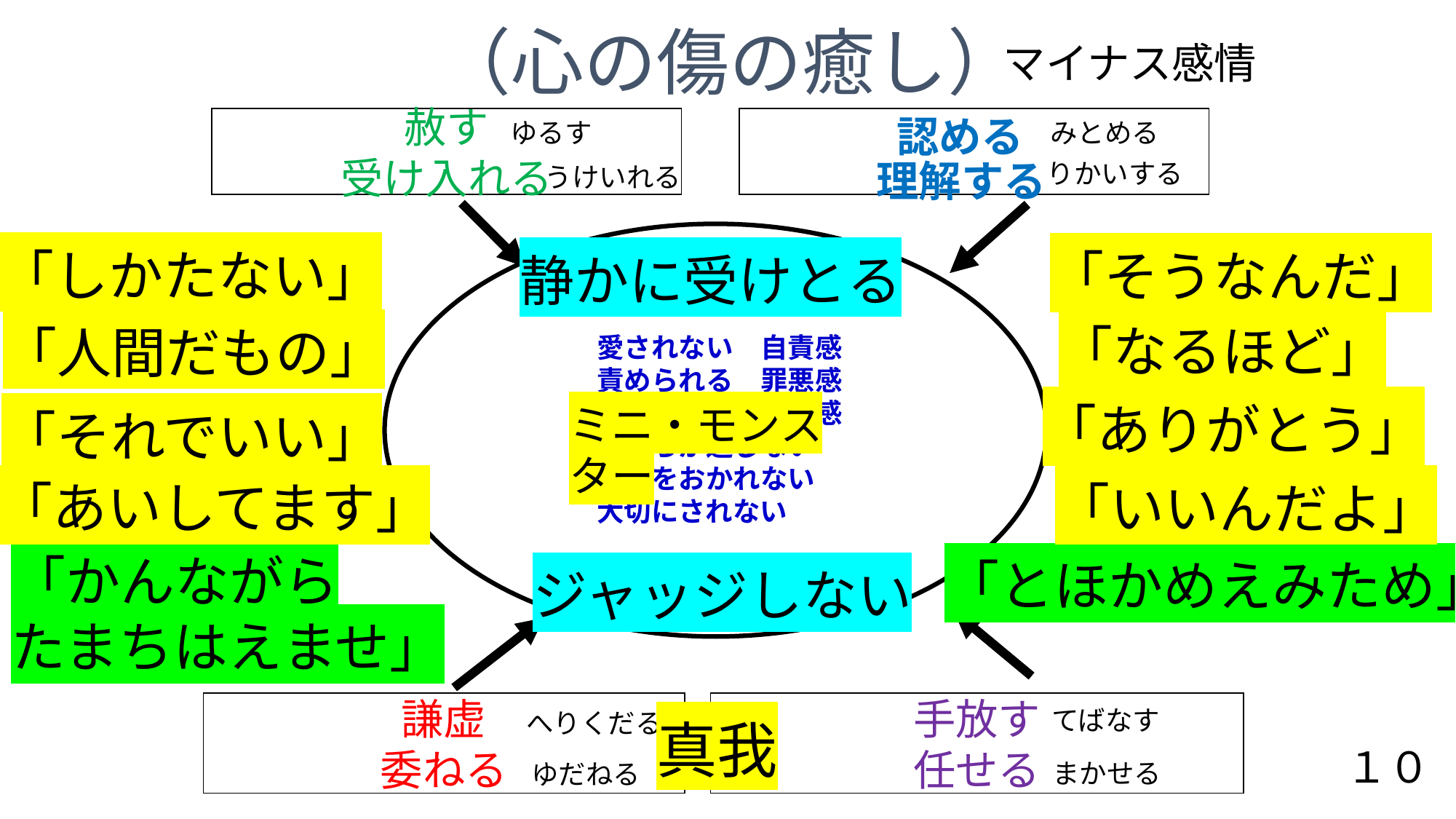

（心の傷の癒し）

マイナス感情
認める
赦す
受け入れる

ゆるす
みとめる
理解する
りかいする
うけいれる

「しかたない」
「そうなんだ」
静かに受けとる
愛されない　自責感
責められる　罪悪感
排除される　無力感
気持ちが通じない
価値をおかれない
大切にされない
「なるほど」
「人間だもの」
「ありがとう」
ミニ・モンスター
「それでいい」

「あいしてます」
「いいんだよ」
「かんながら
たまちはえませ」
「とほかめえみため」

ジャッジしない

謙虚
委ねる
手放す
　任せる
てばなす
へりくだる
真我
１０
まかせる
ゆだねる